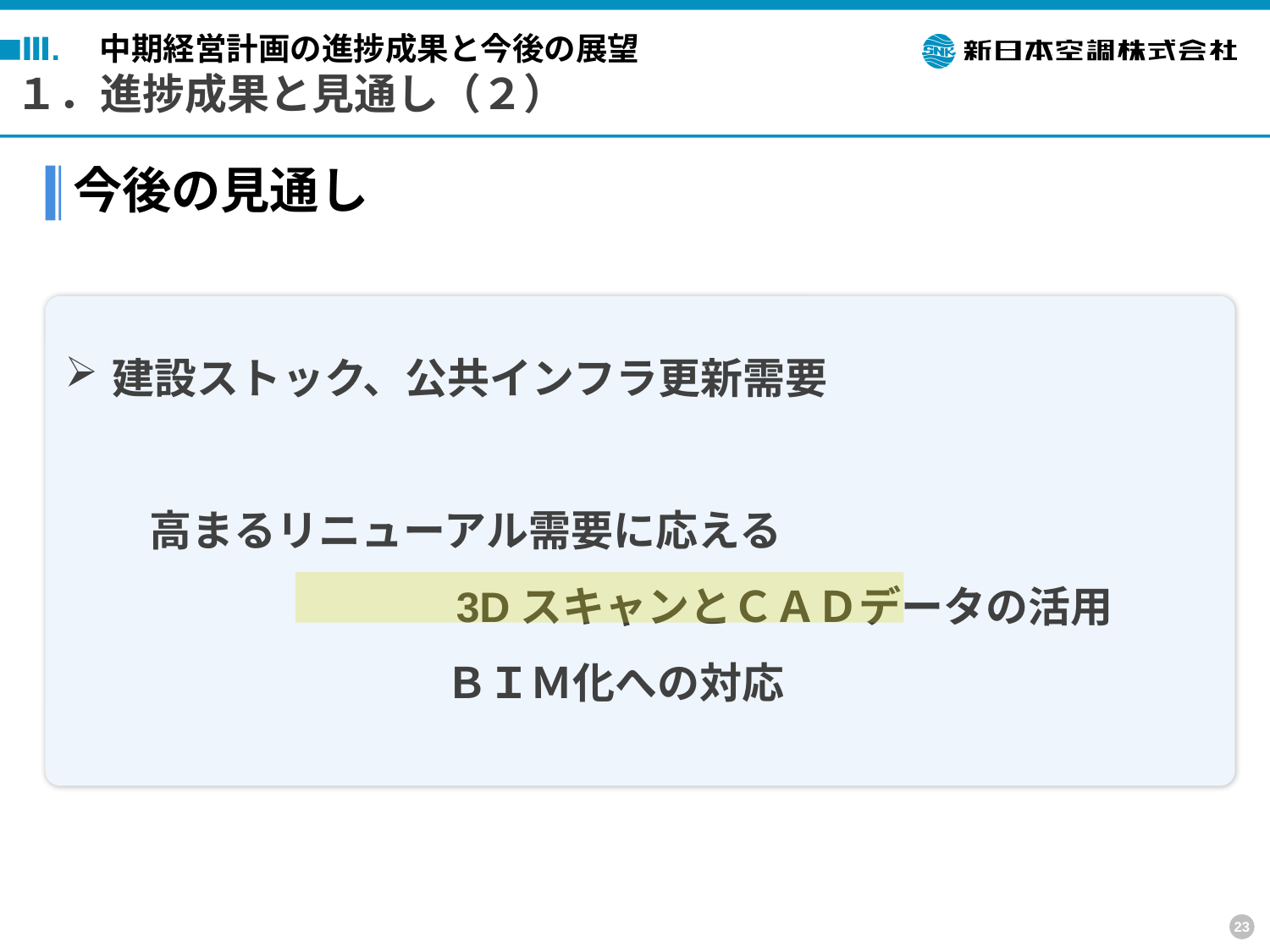

Ⅲ.　中期経営計画の進捗成果と今後の展望
１．進捗成果と見通し（２）
今後の見通し

建設ストック、公共インフラ更新需要

　　高まるリニューアル需要に応える
　　　　　　　　　3DスキャンとＣＡＤデータの活用
　　　　　　　　　ＢＩＭ化への対応